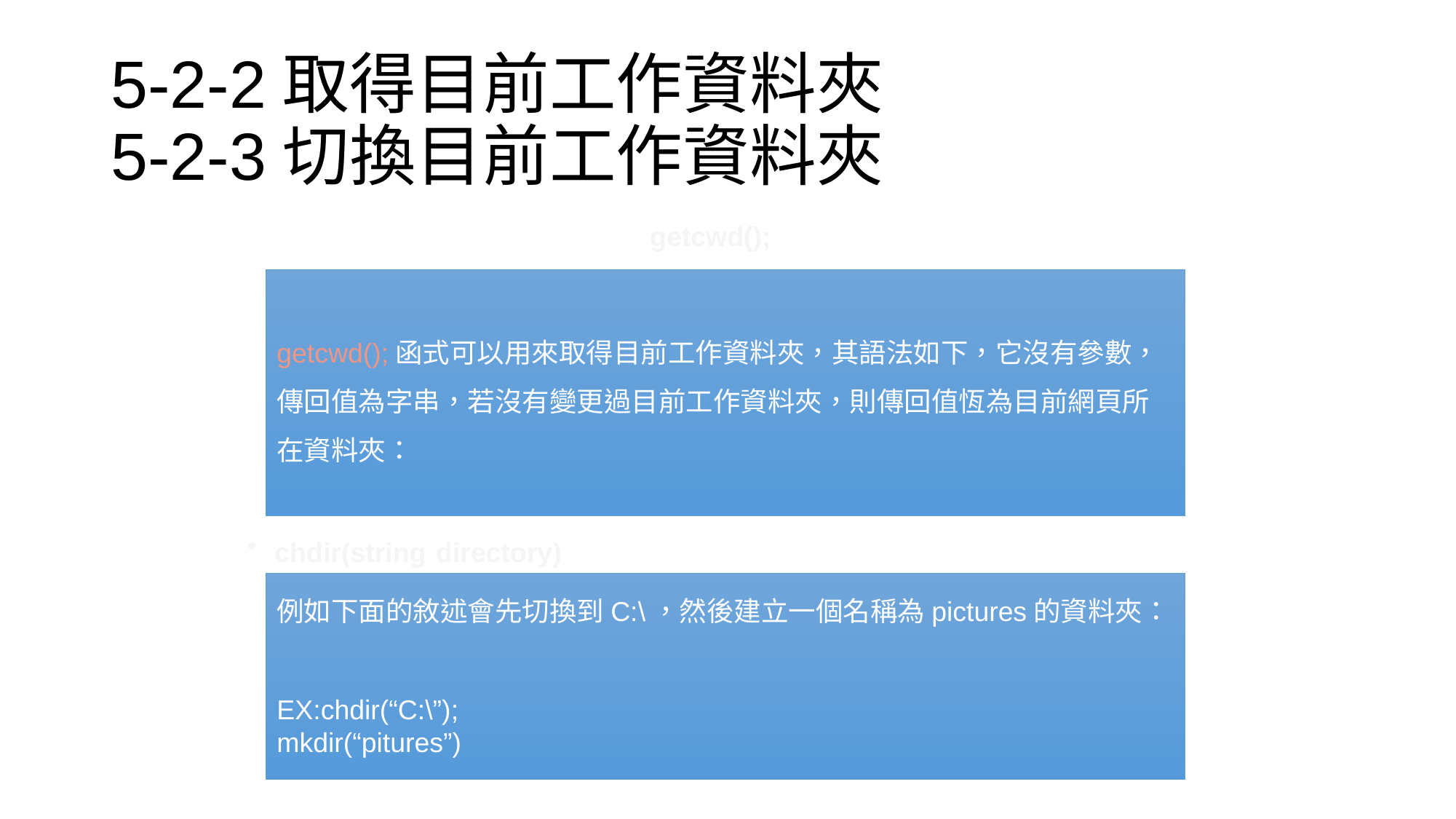

# 5-2-2取得目前工作資料夾 5-2-3切換目前工作資料夾
getcwd();
getcwd();函式可以用來取得目前工作資料夾，其語法如下，它沒有參數，傳回值為字串，若沒有變更過目前工作資料夾，則傳回值恆為目前網頁所在資料夾：
chdir(string directory)

例如下面的敘述會先切換到C:\，然後建立一個名稱為pictures的資料夾：

EX:chdir(“C:\”);
mkdir(“pitures”)